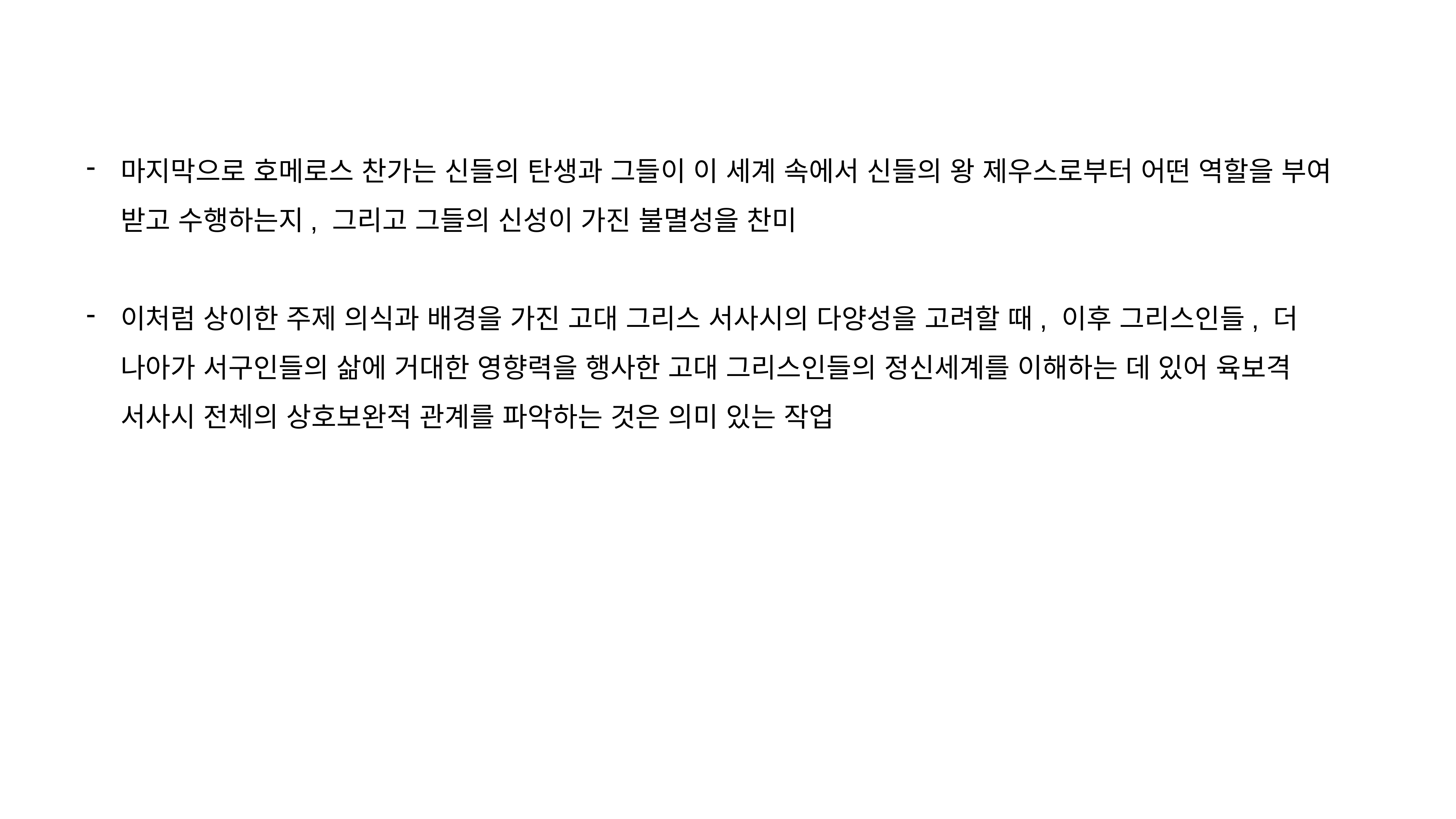

마지막으로 호메로스 찬가는 신들의 탄생과 그들이 이 세계 속에서 신들의 왕 제우스로부터 어떤 역할을 부여 받고 수행하는지, 그리고 그들의 신성이 가진 불멸성을 찬미

이처럼 상이한 주제 의식과 배경을 가진 고대 그리스 서사시의 다양성을 고려할 때, 이후 그리스인들, 더 나아가 서구인들의 삶에 거대한 영향력을 행사한 고대 그리스인들의 정신세계를 이해하는 데 있어 육보격 서사시 전체의 상호보완적 관계를 파악하는 것은 의미 있는 작업